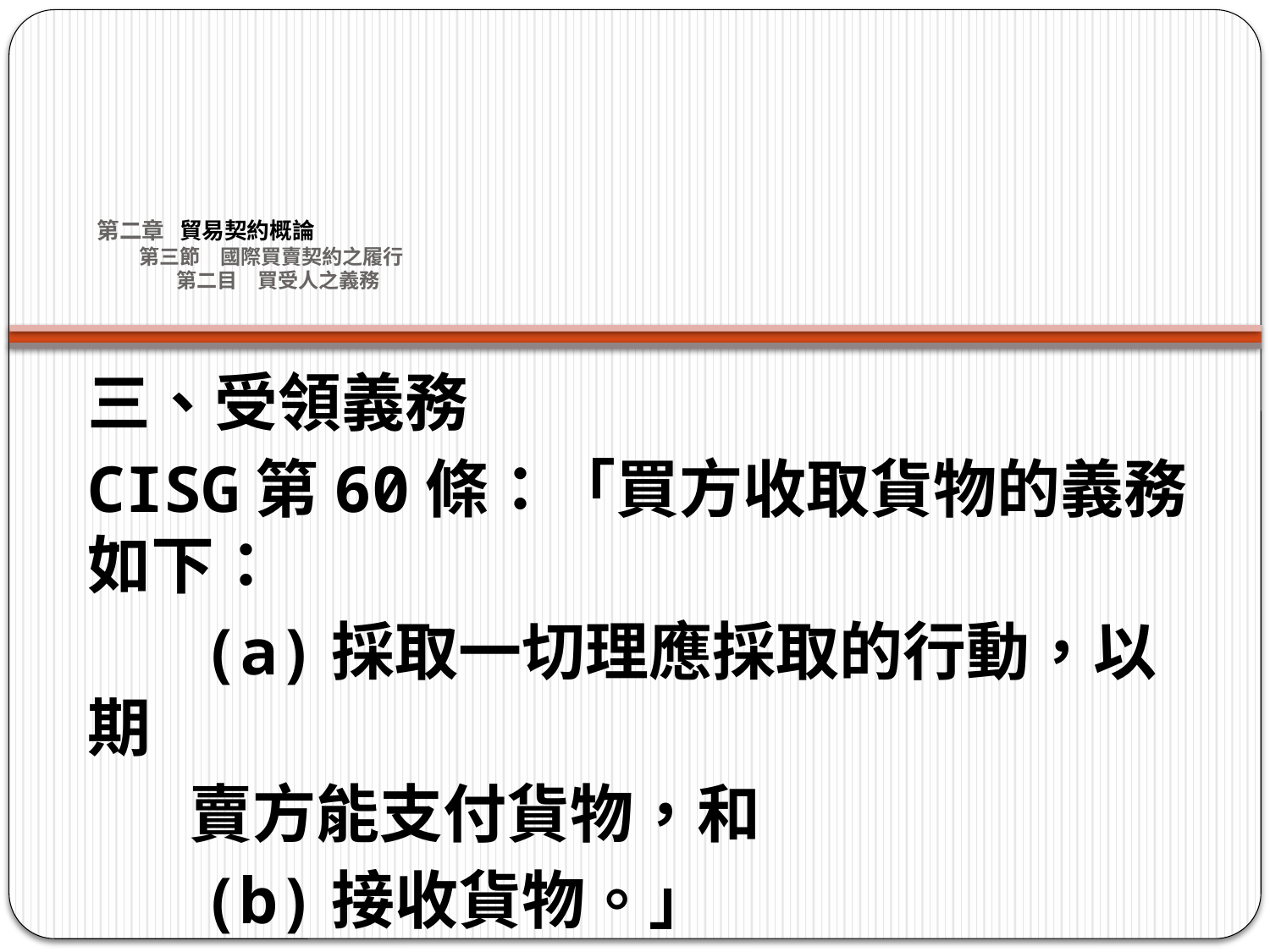

# 第二章   貿易契約概論 第三節　國際買賣契約之履行 第二目　買受人之義務
三、受領義務
CISG第60條：「買方收取貨物的義務如下：
   (a)採取一切理應採取的行動，以期
      賣方能支付貨物，和
   (b)接收貨物。」